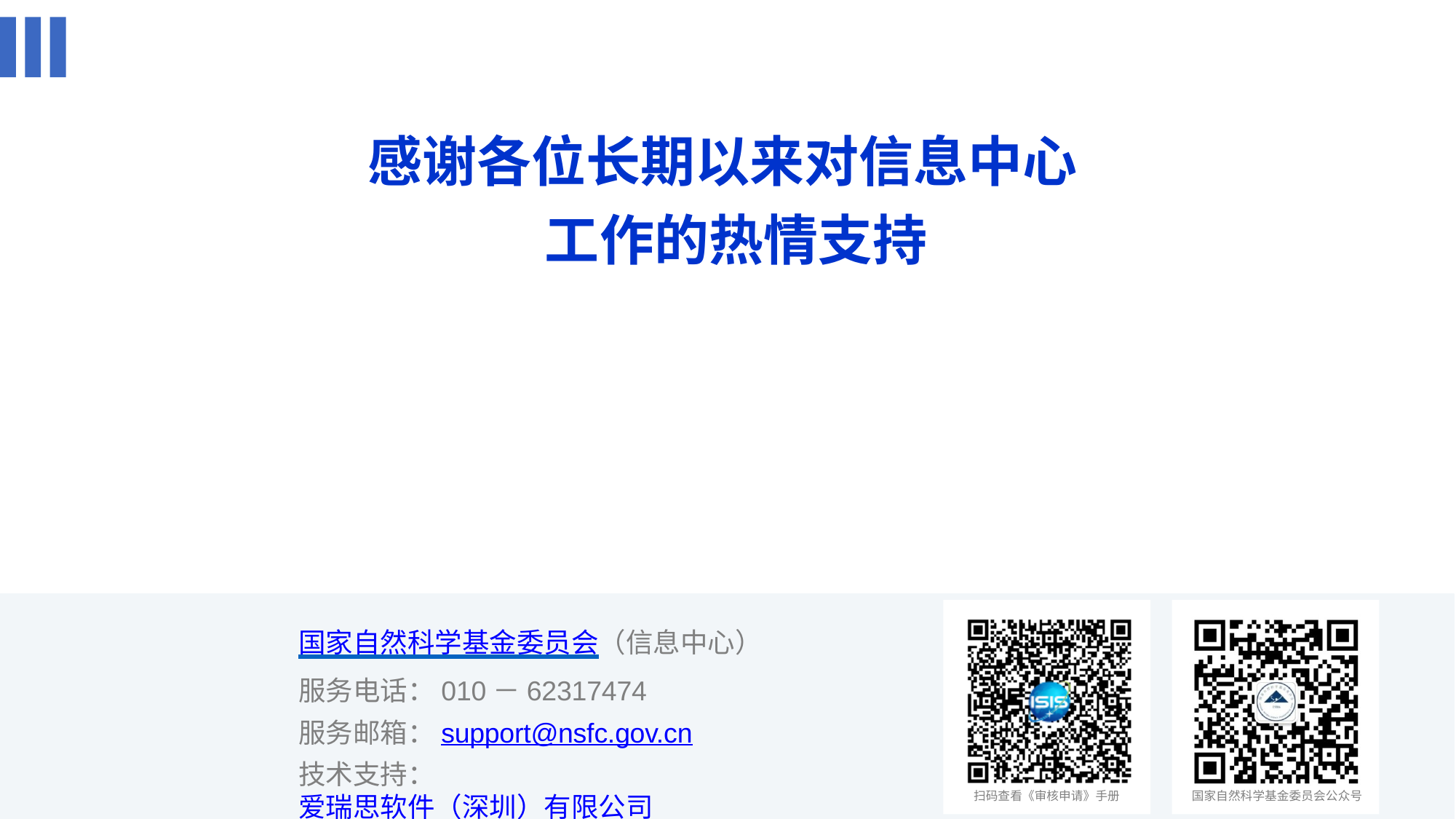

# 感谢各位长期以来对信息中心 工作的热情支持

国家自然科学基金委员会（信息中心） 服务电话：010－62317474
服务邮箱：support@nsfc.gov.cn
技术支持：爱瑞思软件（深圳）有限公司

扫码查看《审核申请》手册
国家自然科学基金委员会公众号
7777777777	7